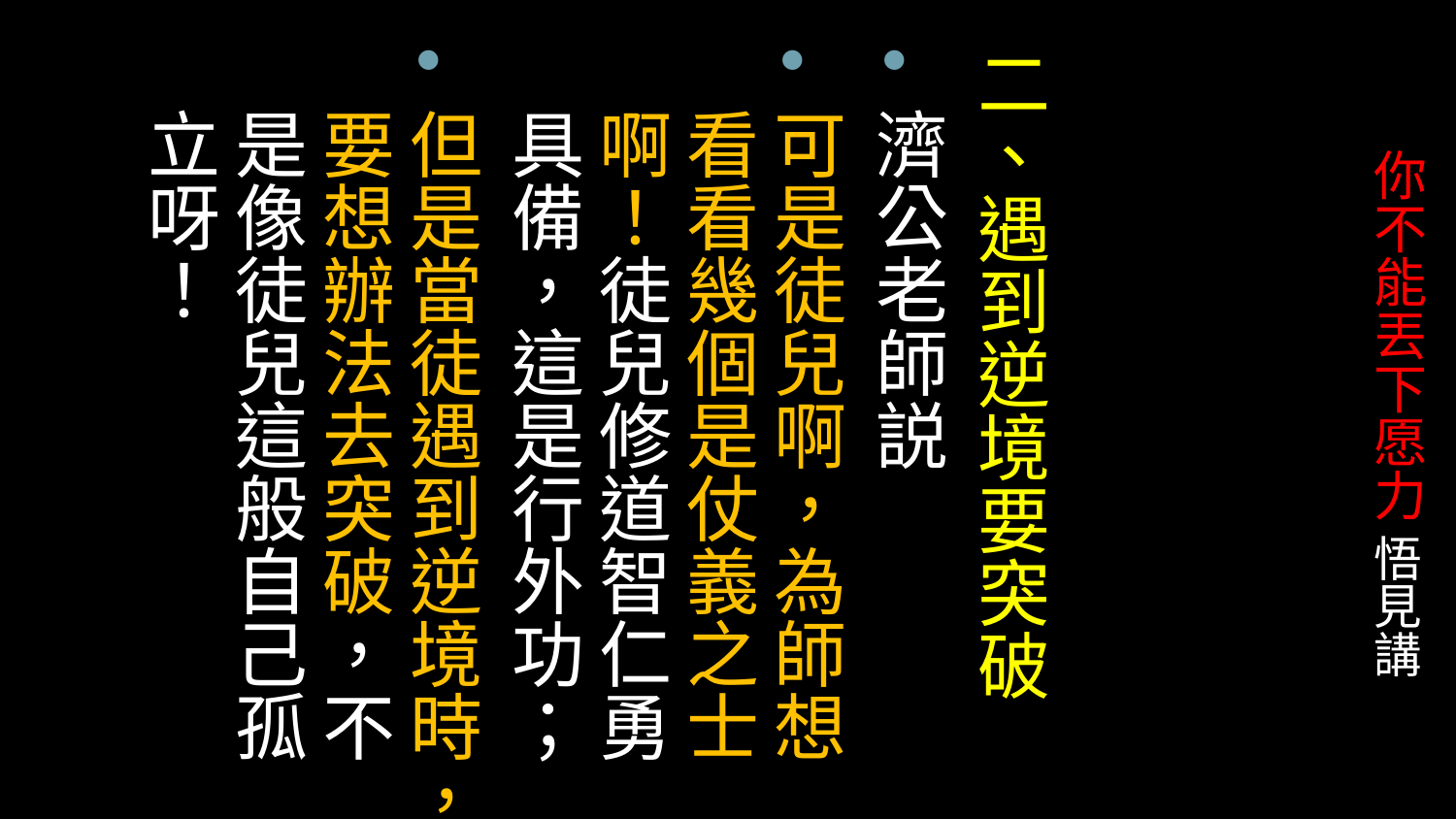

二、遇到逆境要突破
濟公老師説
可是徒兒啊，為師想看看幾個是仗義之士啊！徒兒修道智仁勇具備，這是行外功；
但是當徒遇到逆境時，要想辦法去突破，不是像徒兒這般自己孤立呀！

# 你不能丟下愿力 悟見講